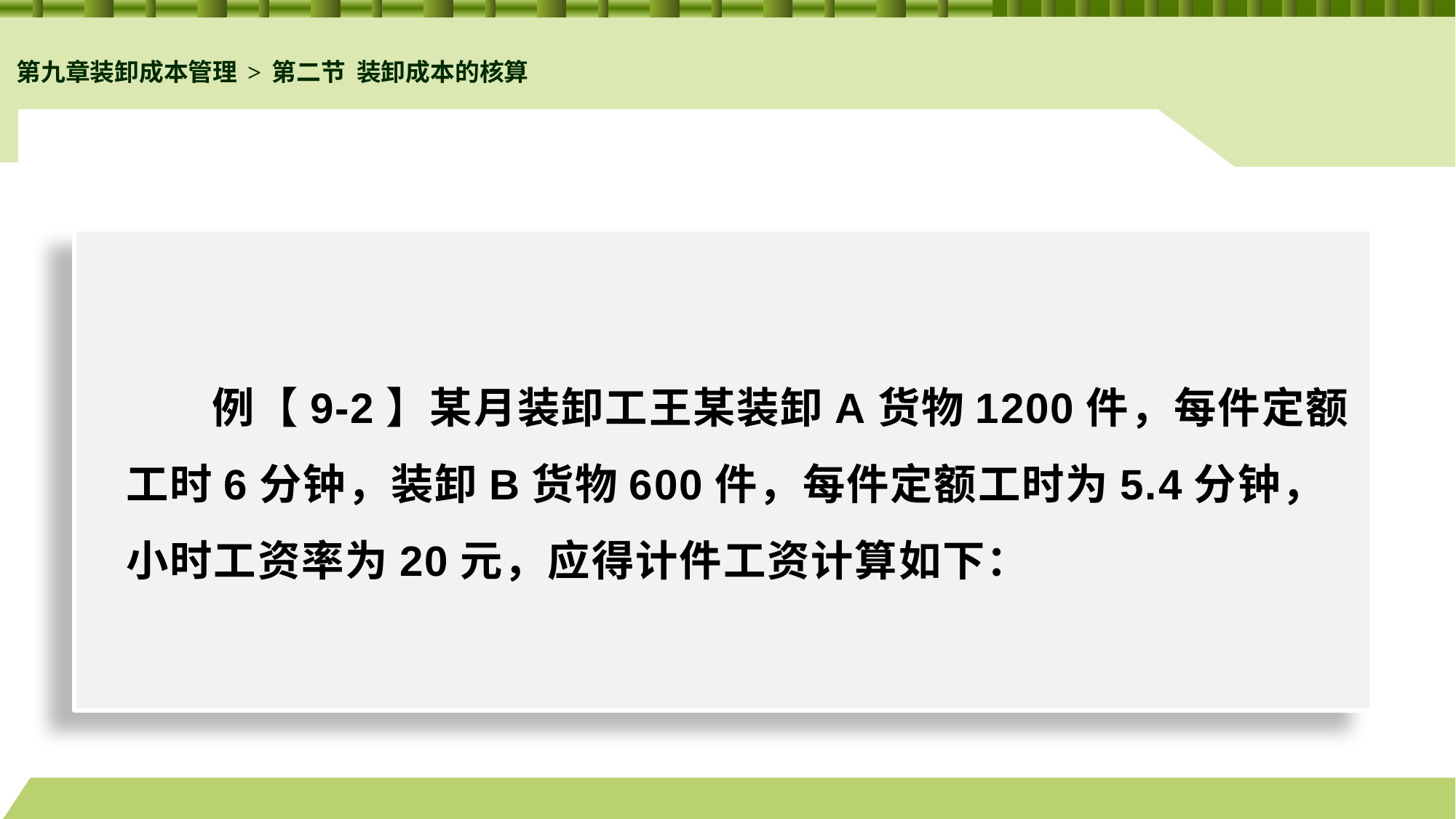

第九章装卸成本管理>第二节  装卸成本的核算
#
例【9-2】某月装卸工王某装卸A货物1200件，每件定额工时6分钟，装卸B货物600件，每件定额工时为5.4分钟，小时工资率为20元，应得计件工资计算如下：